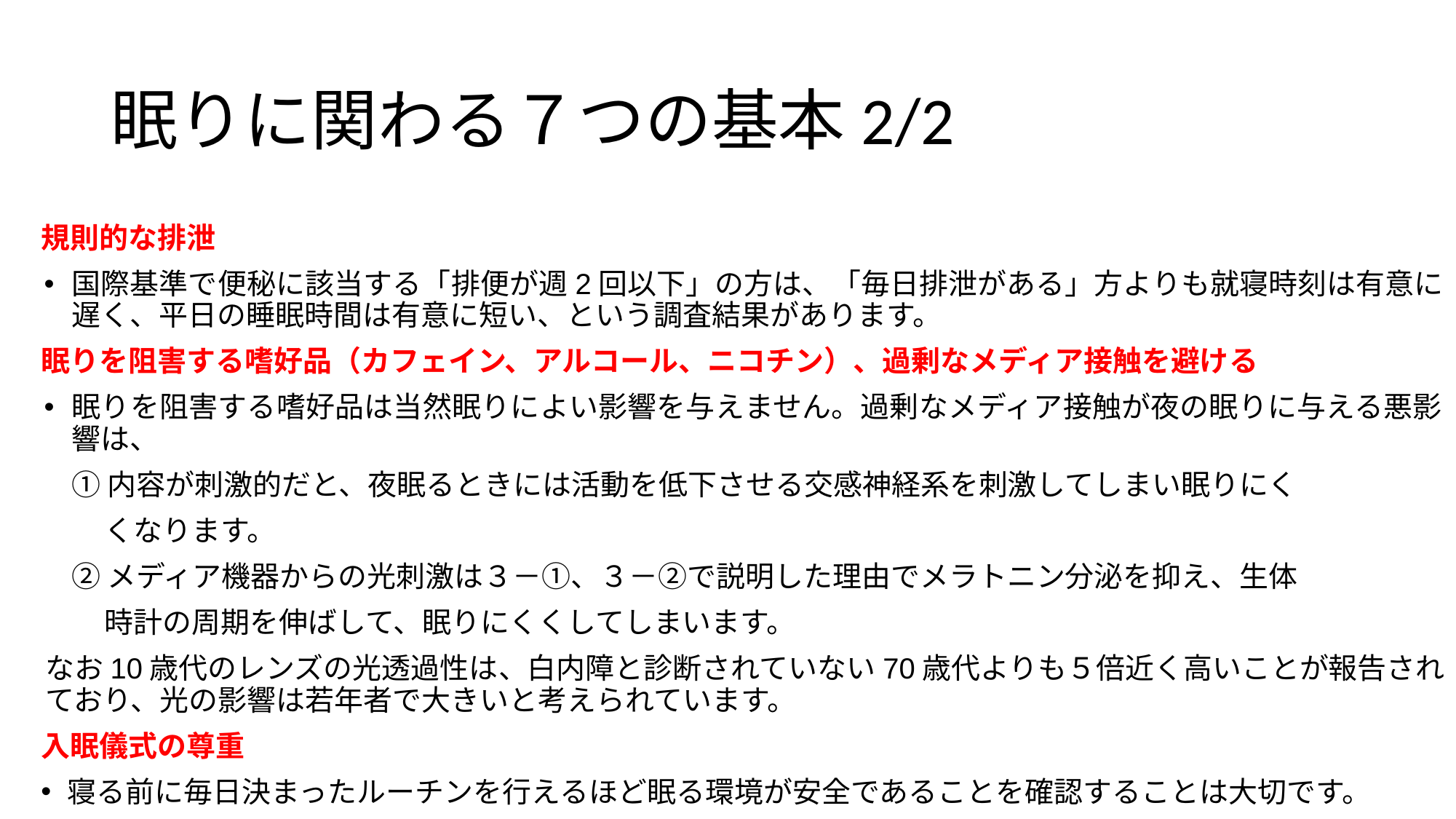

# 眠りに関わる７つの基本2/2
規則的な排泄
国際基準で便秘に該当する「排便が週2回以下」の方は、「毎日排泄がある」方よりも就寝時刻は有意に遅く、平日の睡眠時間は有意に短い、という調査結果があります。
眠りを阻害する嗜好品（カフェイン、アルコール、ニコチン）、過剰なメディア接触を避ける
眠りを阻害する嗜好品は当然眠りによい影響を与えません。過剰なメディア接触が夜の眠りに与える悪影響は、
    ①内容が刺激的だと、夜眠るときには活動を低下させる交感神経系を刺激してしまい眠りにく
        くなります。
    ②メディア機器からの光刺激は３－①、３－②で説明した理由でメラトニン分泌を抑え、生体
        時計の周期を伸ばして、眠りにくくしてしまいます。
なお10歳代のレンズの光透過性は、白内障と診断されていない70歳代よりも５倍近く高いことが報告されており、光の影響は若年者で大きいと考えられています。
入眠儀式の尊重
寝る前に毎日決まったルーチンを行えるほど眠る環境が安全であることを確認することは大切です。